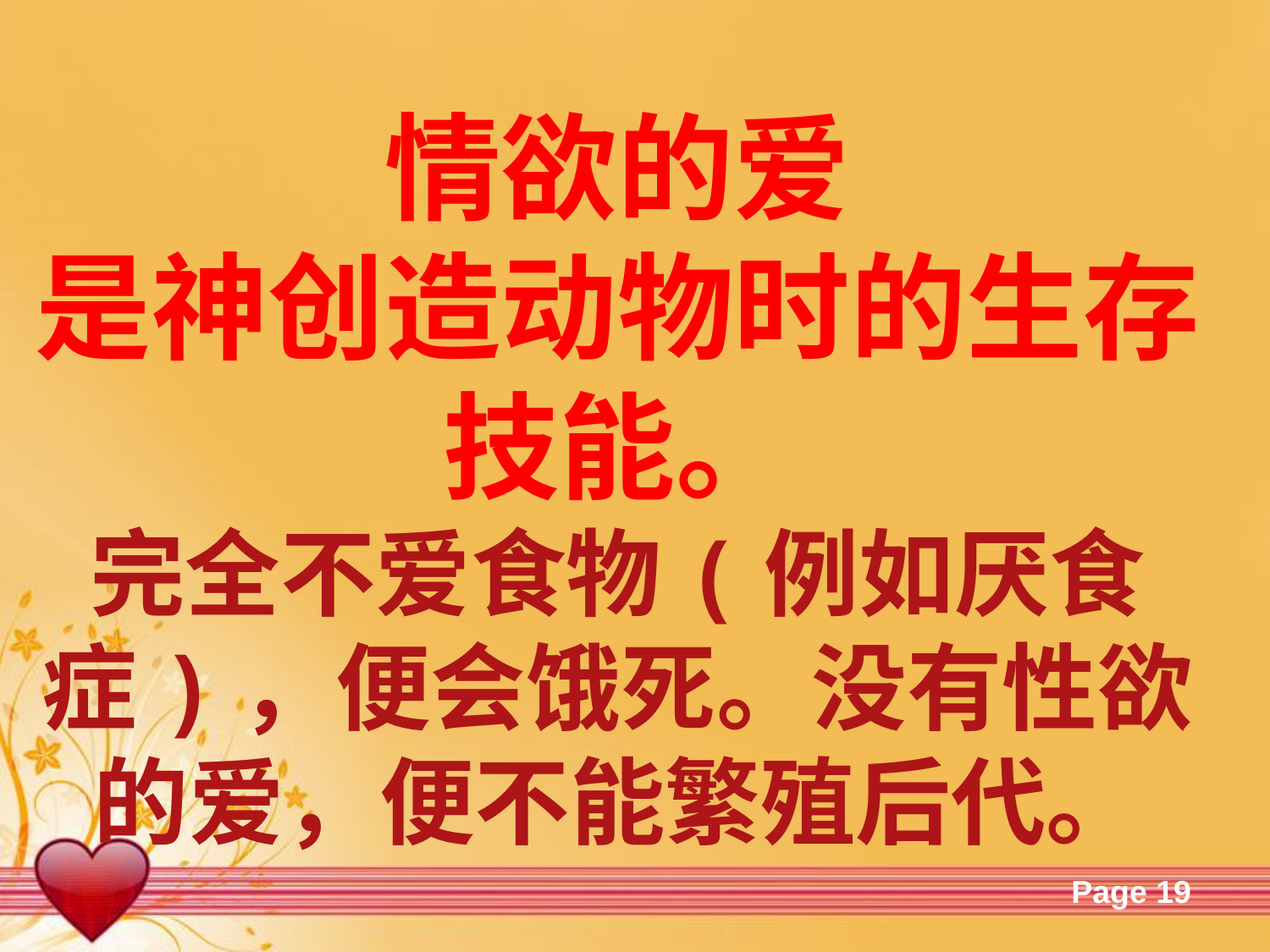

情欲的爱
是神创造动物时的生存技能。
完全不爱食物(例如厌食症)，便会饿死。没有性欲的爱，便不能繁殖后代。